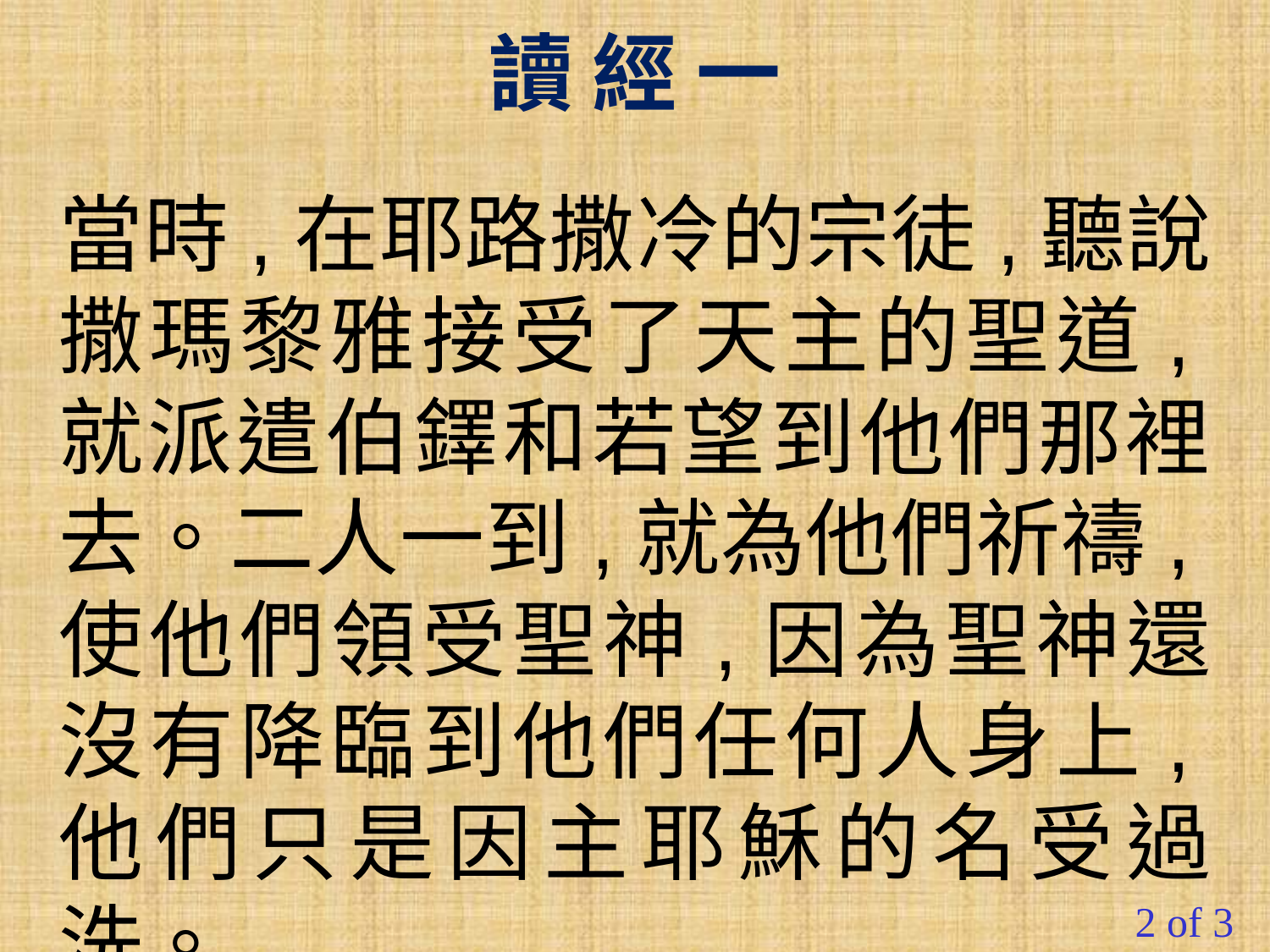

讀 經 一

當時,在耶路撒冷的宗徒,聽說撒瑪黎雅接受了天主的聖道,就派遣伯鐸和若望到他們那裡去。二人一到,就為他們祈禱,使他們領受聖神,因為聖神還沒有降臨到他們任何人身上,他們只是因主耶穌的名受過洗。
#
2 of 3